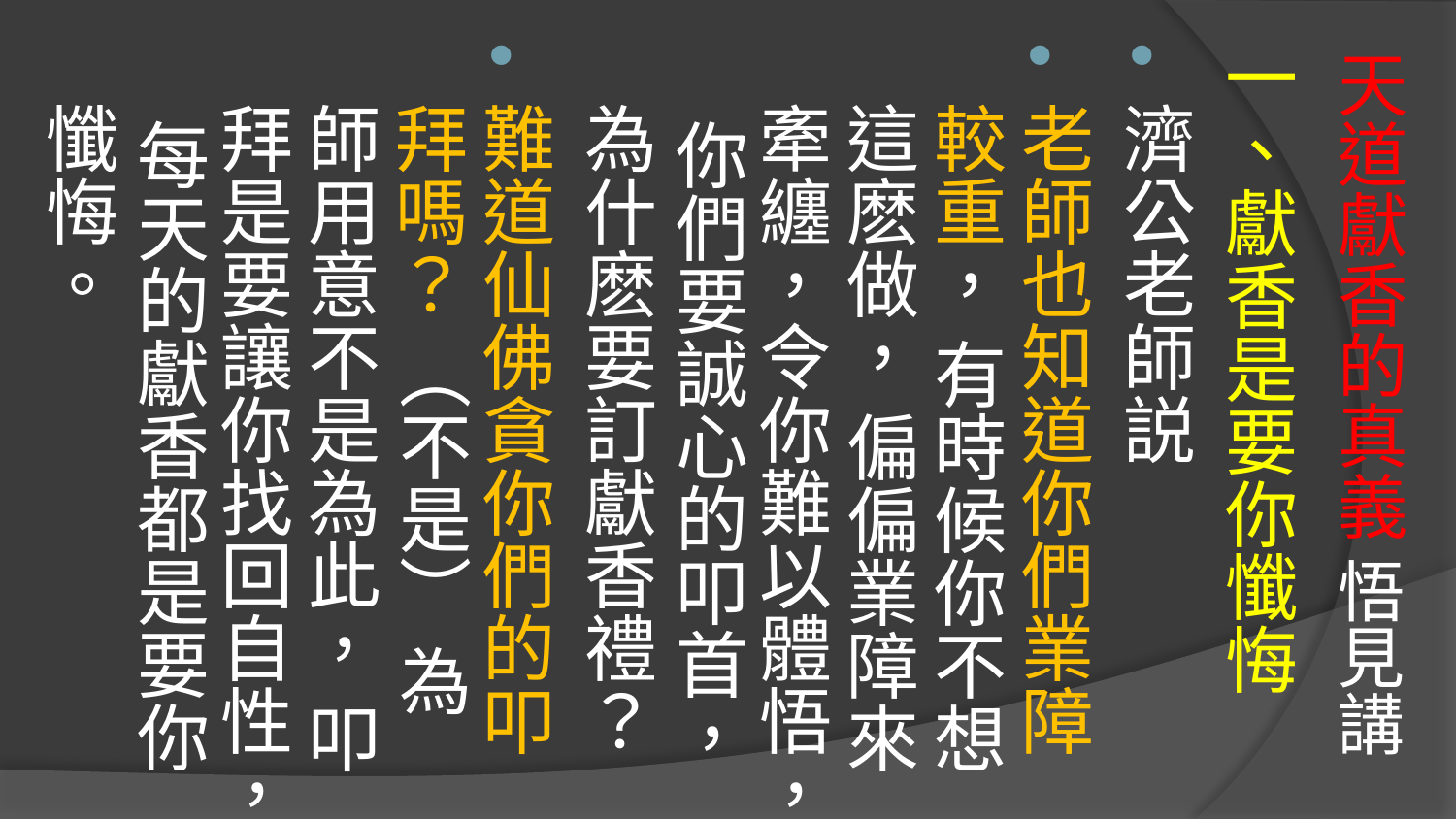

# 天道獻香的真義 悟見講
一、獻香是要你懺悔
濟公老師説
老師也知道你們業障較重， 有時候你不想這麽做， 偏偏業障來牽纏，令你難以體悟， 你們要誠心的叩首， 為什麽要訂獻香禮？
難道仙佛貪你們的叩拜嗎？ （不是） 為師用意不是為此， 叩拜是要讓你找回自性， 每天的獻香都是要你懺悔。